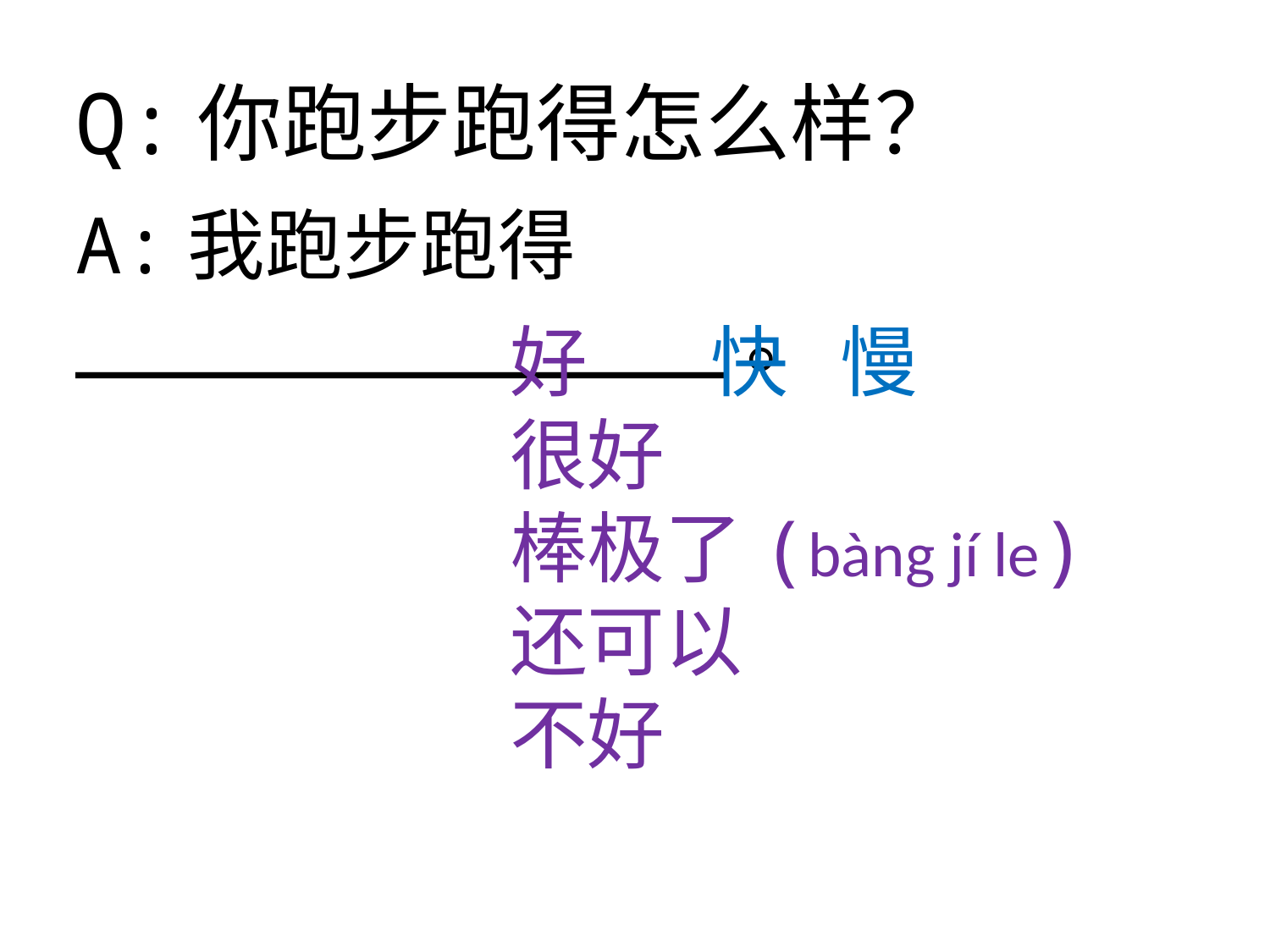

Q:你跑步跑得怎么样？
A:我跑步跑得______________。
好
很好
棒极了(bàng jí le)
还可以
不好
快   慢